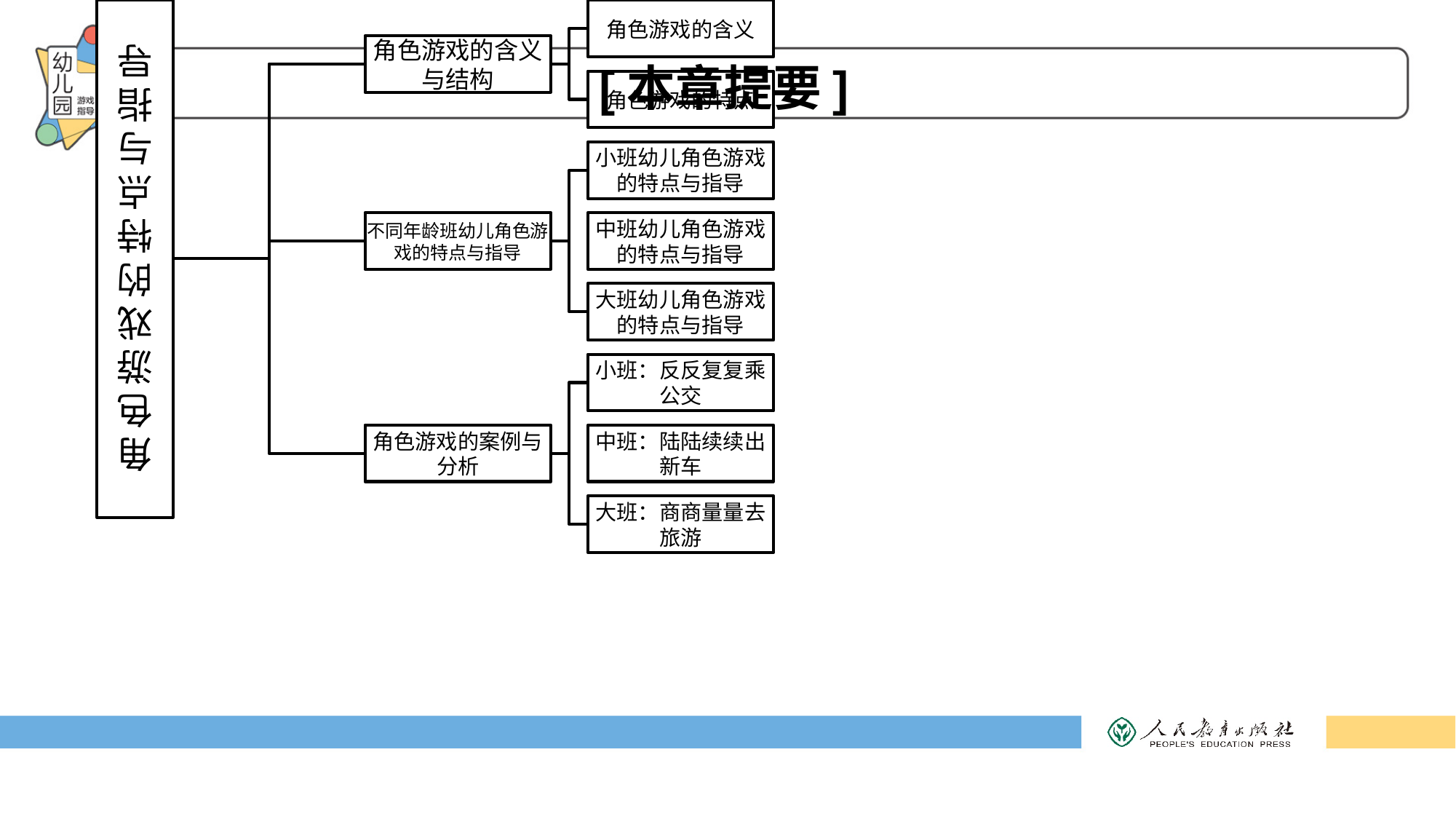

# [本章提要]

角色游戏的特点与指导
角色游戏的含义与结构
角色游戏的含义
角色游戏的特点
不同年龄班幼儿角色游戏的特点与指导
小班幼儿角色游戏的特点与指导
中班幼儿角色游戏的特点与指导
大班幼儿角色游戏的特点与指导
角色游戏的案例与分析
小班：反反复复乘公交
中班：陆陆续续出新车
大班：商商量量去旅游